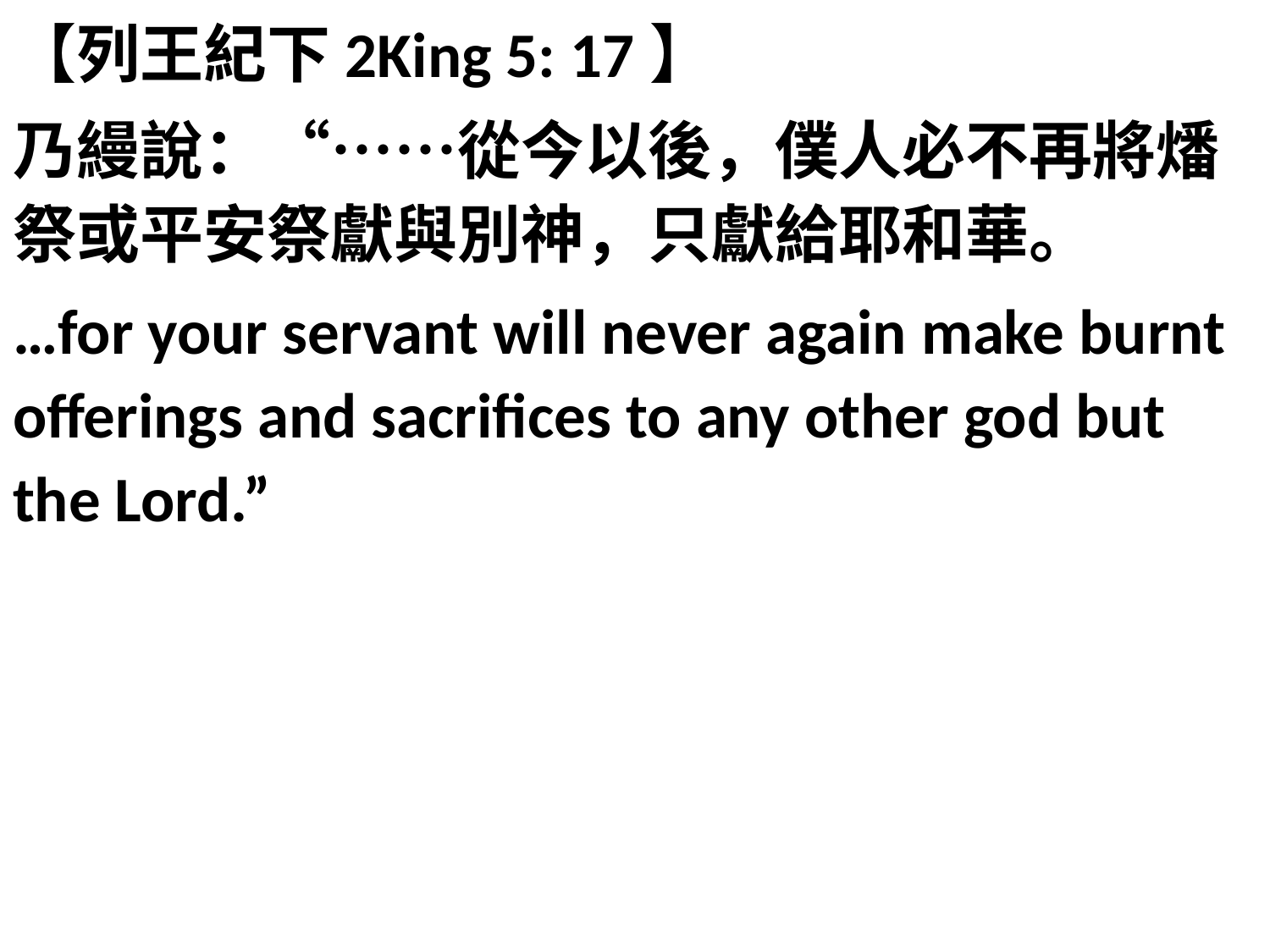

【列王紀下2King 5: 17】
乃縵說：“……從今以後，僕人必不再將燔祭或平安祭獻與別神，只獻給耶和華。
…for your servant will never again make burnt offerings and sacrifices to any other god but the Lord.”